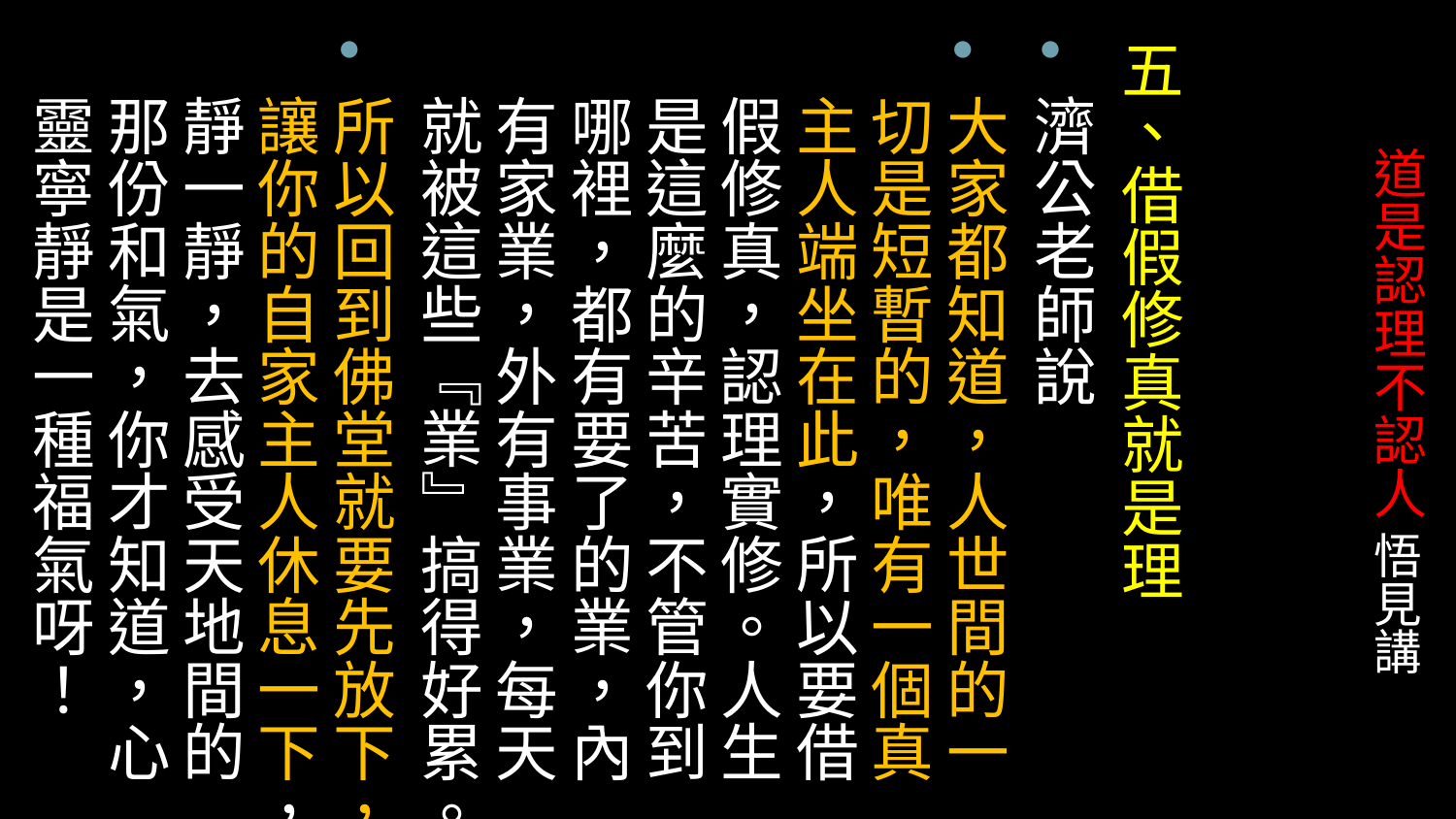

五、借假修真就是理
濟公老師說
大家都知道，人世間的一切是短暫的，唯有一個真主人端坐在此，所以要借假修真，認理實修。人生是這麼的辛苦，不管你到哪裡，都有要了的業，內有家業，外有事業，每天就被這些『業』搞得好累。
所以回到佛堂就要先放下，讓你的自家主人休息一下，靜一靜，去感受天地間的那份和氣，你才知道，心靈寧靜是一種福氣呀！
# 道是認理不認人 悟見講